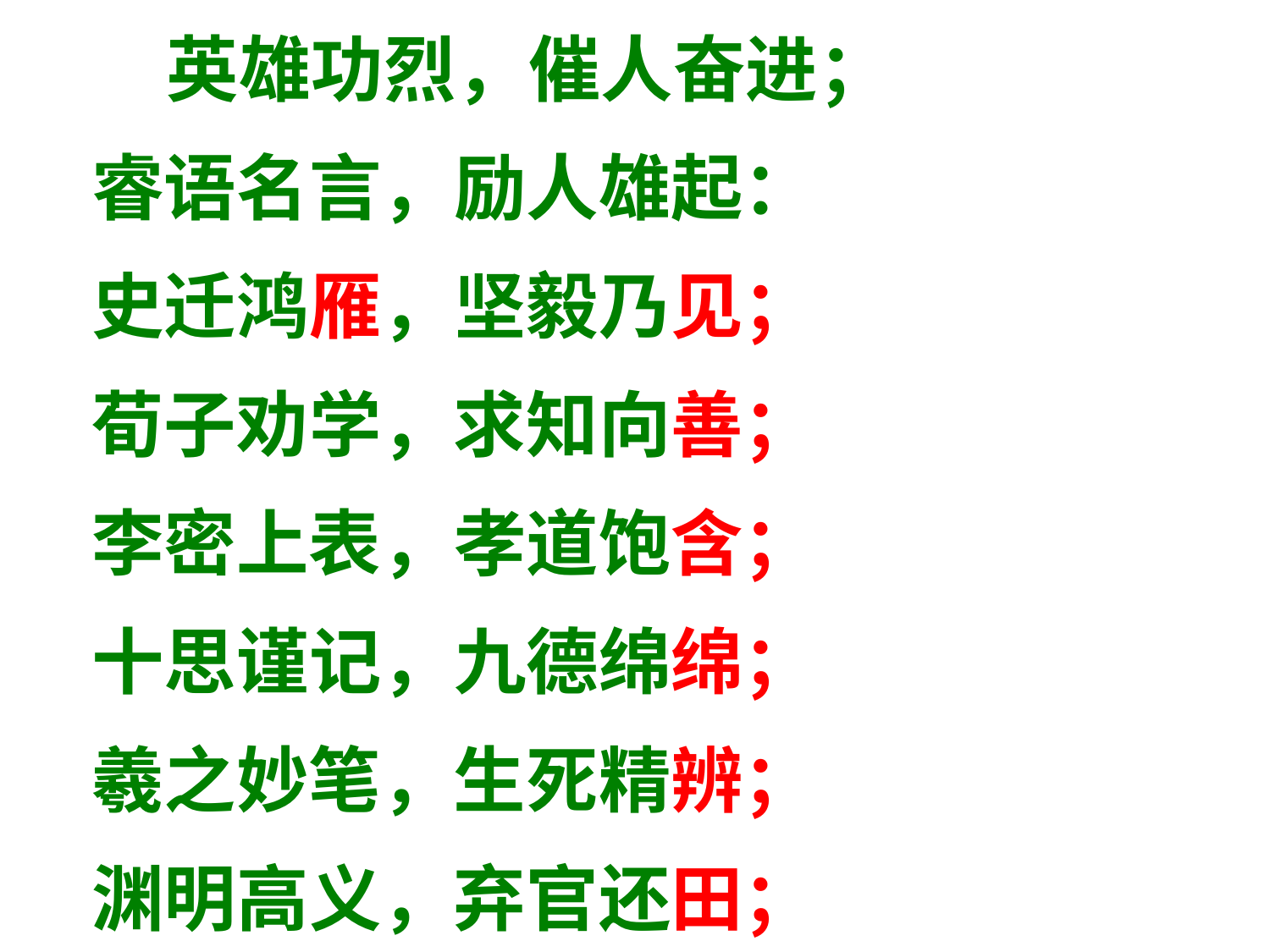

英雄功烈，催人奋进；
    睿语名言，励人雄起：
    史迁鸿雁，坚毅乃见；
    荀子劝学，求知向善；
    李密上表，孝道饱含；
    十思谨记，九德绵绵；
    羲之妙笔，生死精辨；
    渊明高义，弃官还田；